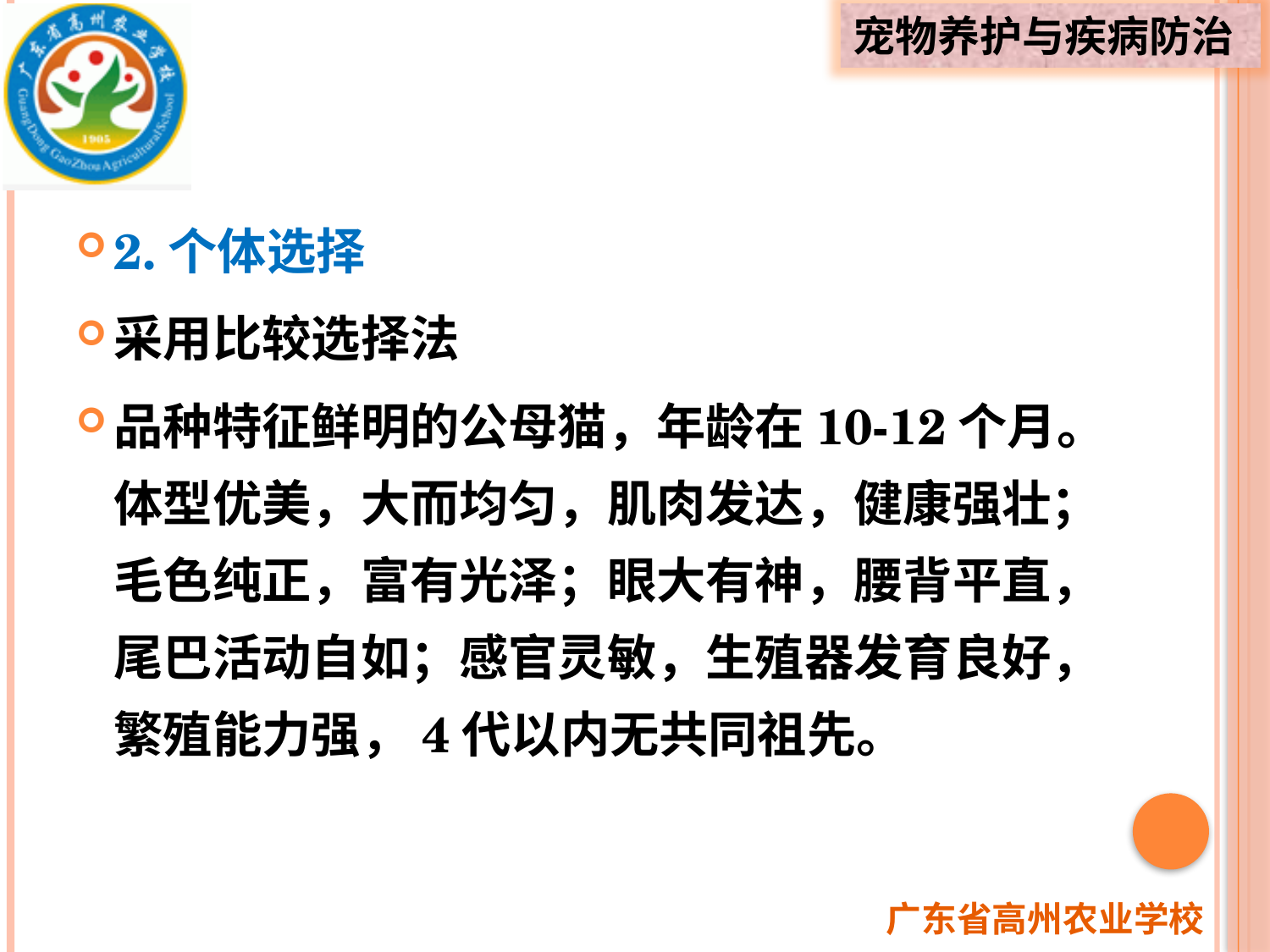

2.个体选择
采用比较选择法
品种特征鲜明的公母猫，年龄在10-12个月。体型优美，大而均匀，肌肉发达，健康强壮；毛色纯正，富有光泽；眼大有神，腰背平直，尾巴活动自如；感官灵敏，生殖器发育良好，繁殖能力强，4代以内无共同祖先。